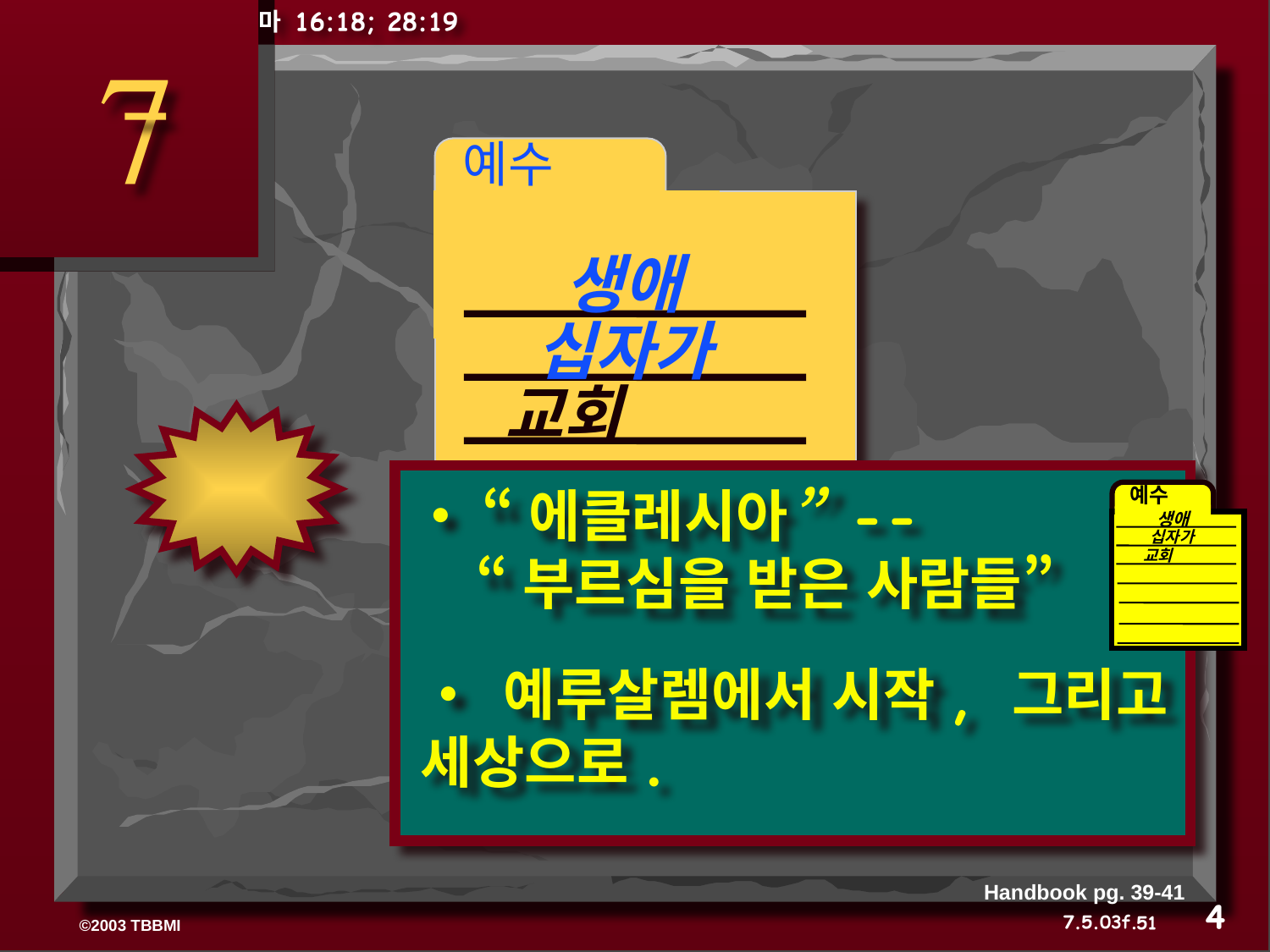

마 16:18; 28:19

7

   예수

생애
십자가

교회

• “에클레시아” --
    “부르심을 받은 사람들”

예수

생애

십자가

교회

• 예루살렘에서 시작, 그리고 세상으로.

Handbook pg. 39-41
4
51